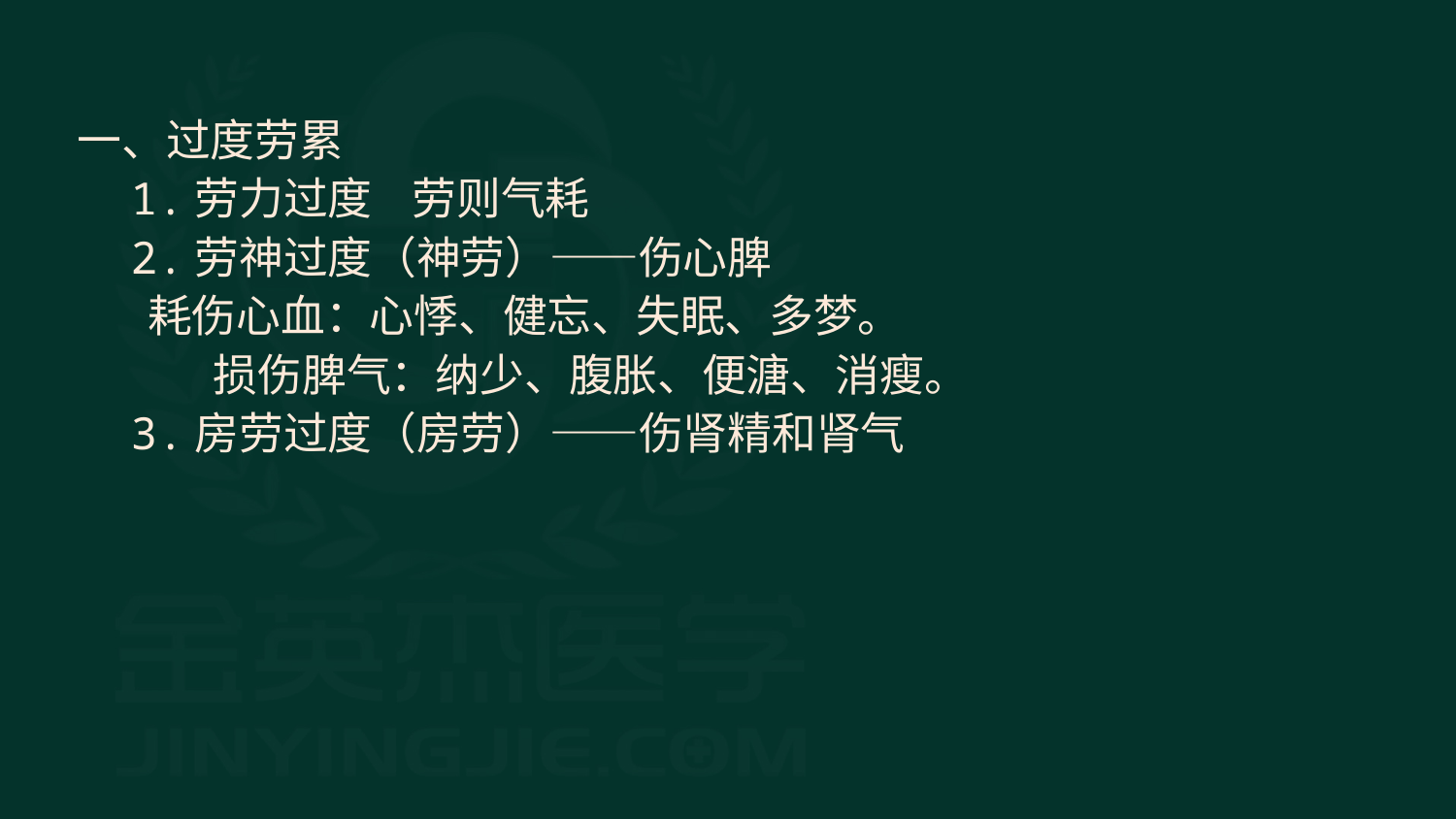

一、过度劳累
  1.劳力过度    劳则气耗
  2.劳神过度（神劳）——伤心脾
      耗伤心血：心悸、健忘、失眠、多梦。
　　损伤脾气：纳少、腹胀、便溏、消瘦。
  3.房劳过度（房劳）——伤肾精和肾气